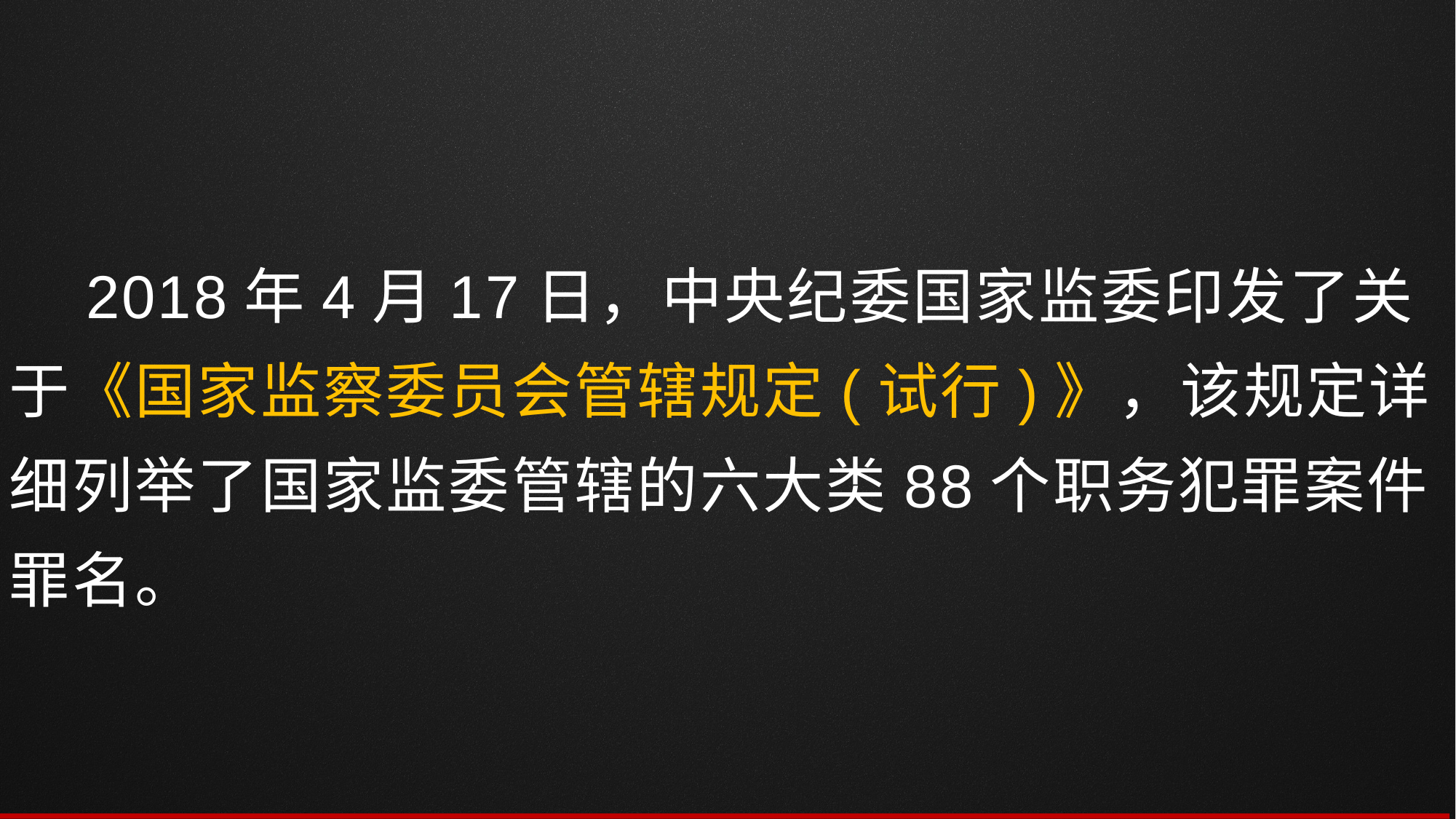

2018年4月17日，中央纪委国家监委印发了关于《国家监察委员会管辖规定(试行)》，该规定详细列举了国家监委管辖的六大类88个职务犯罪案件罪名。